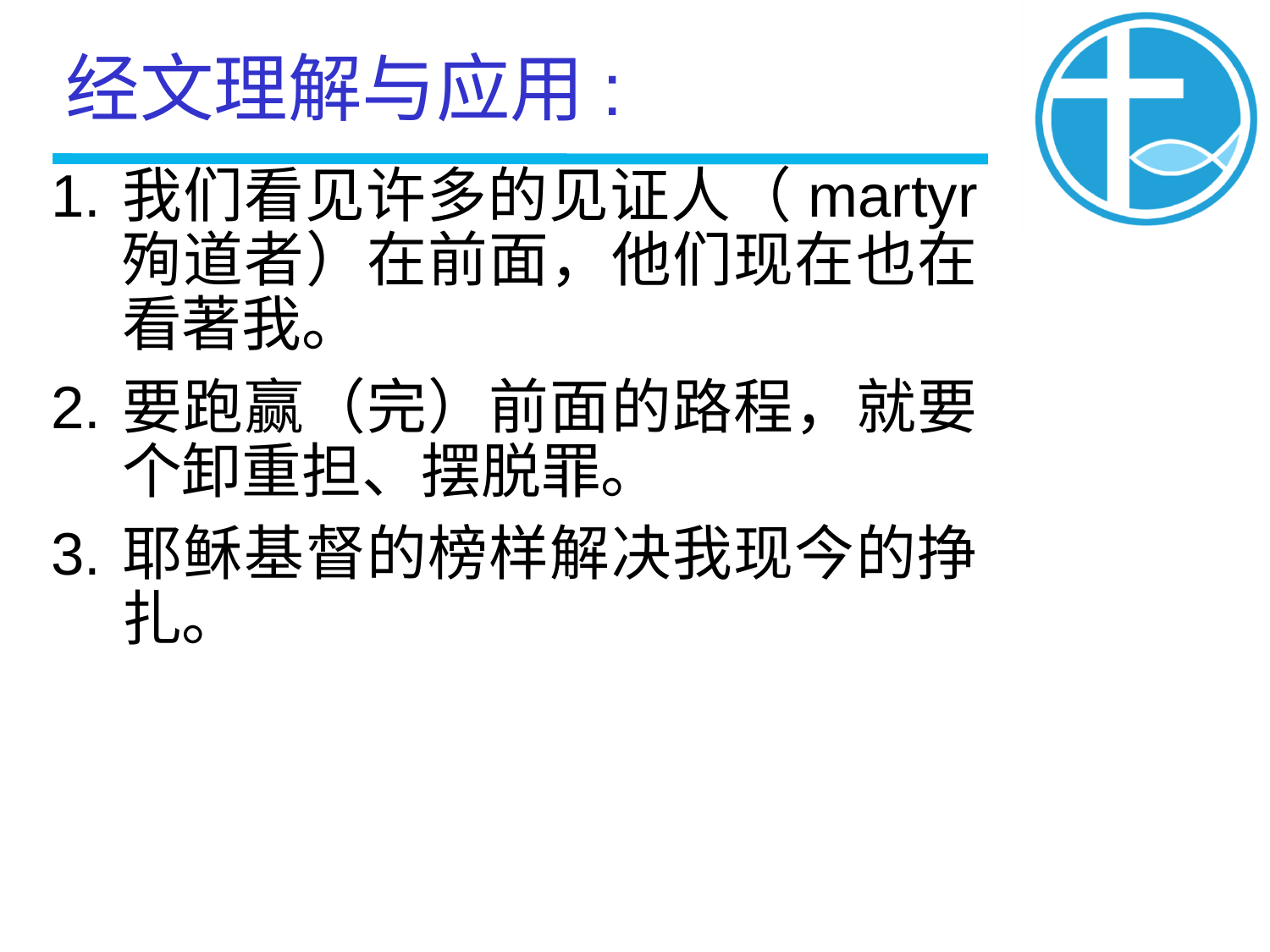

经文理解与应用:
我们看见许多的见证人（martyr 殉道者）在前面，他们现在也在看著我。
要跑赢（完）前面的路程，就要个卸重担、摆脱罪。
耶稣基督的榜样解决我现今的挣扎。